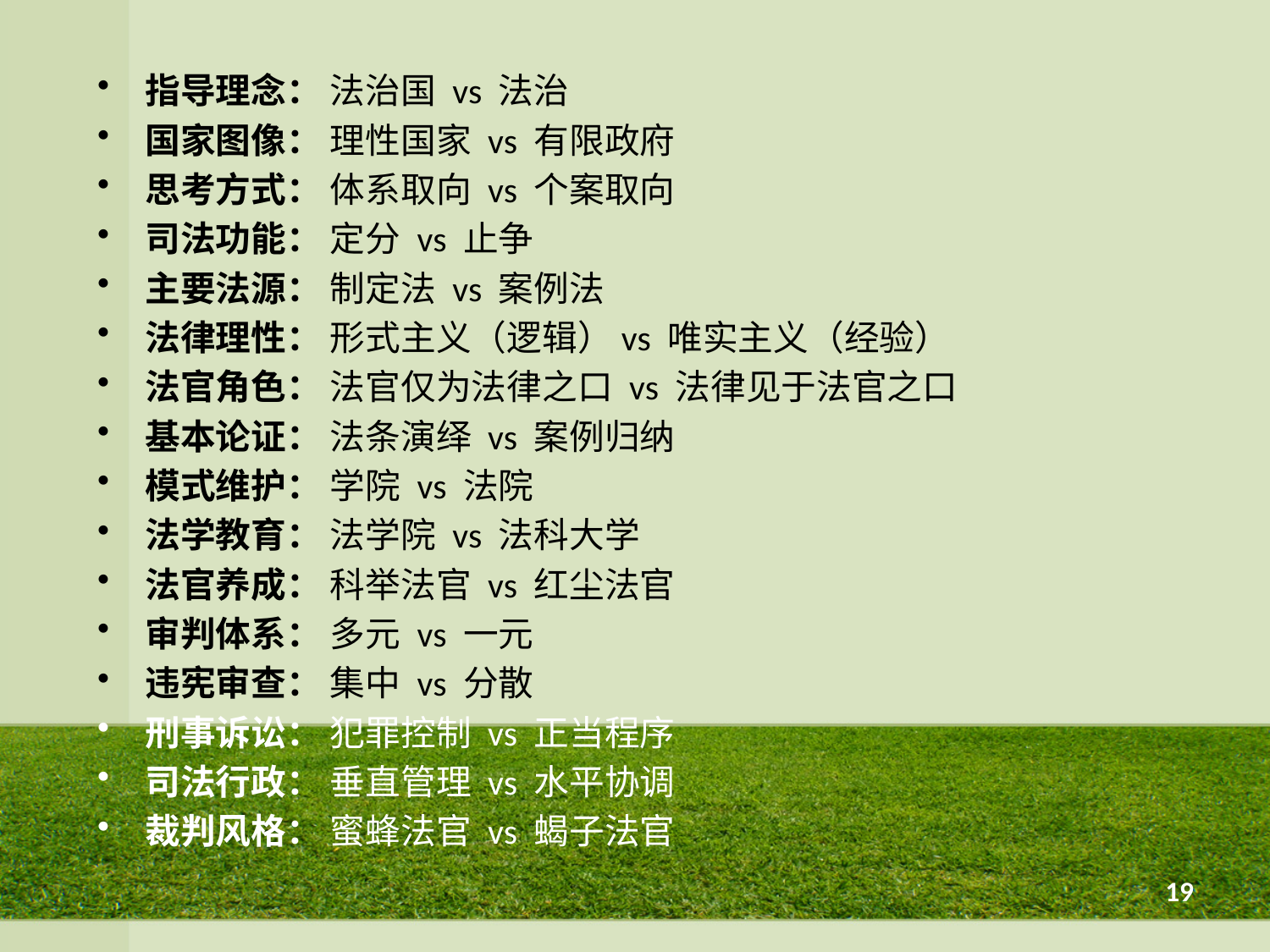

指导理念： 法治国 vs 法治
国家图像： 理性国家 vs 有限政府
思考方式： 体系取向 vs 个案取向
司法功能： 定分 vs 止争
主要法源： 制定法 vs 案例法
法律理性： 形式主义（逻辑）vs 唯实主义（经验）
法官角色： 法官仅为法律之口 vs 法律见于法官之口
基本论证： 法条演绎 vs 案例归纳
模式维护： 学院 vs 法院
法学教育： 法学院 vs 法科大学
法官养成： 科举法官 vs 红尘法官
审判体系： 多元 vs 一元
违宪审查： 集中 vs 分散
刑事诉讼： 犯罪控制 vs 正当程序
司法行政： 垂直管理 vs 水平协调
裁判风格： 蜜蜂法官 vs 蝎子法官

19